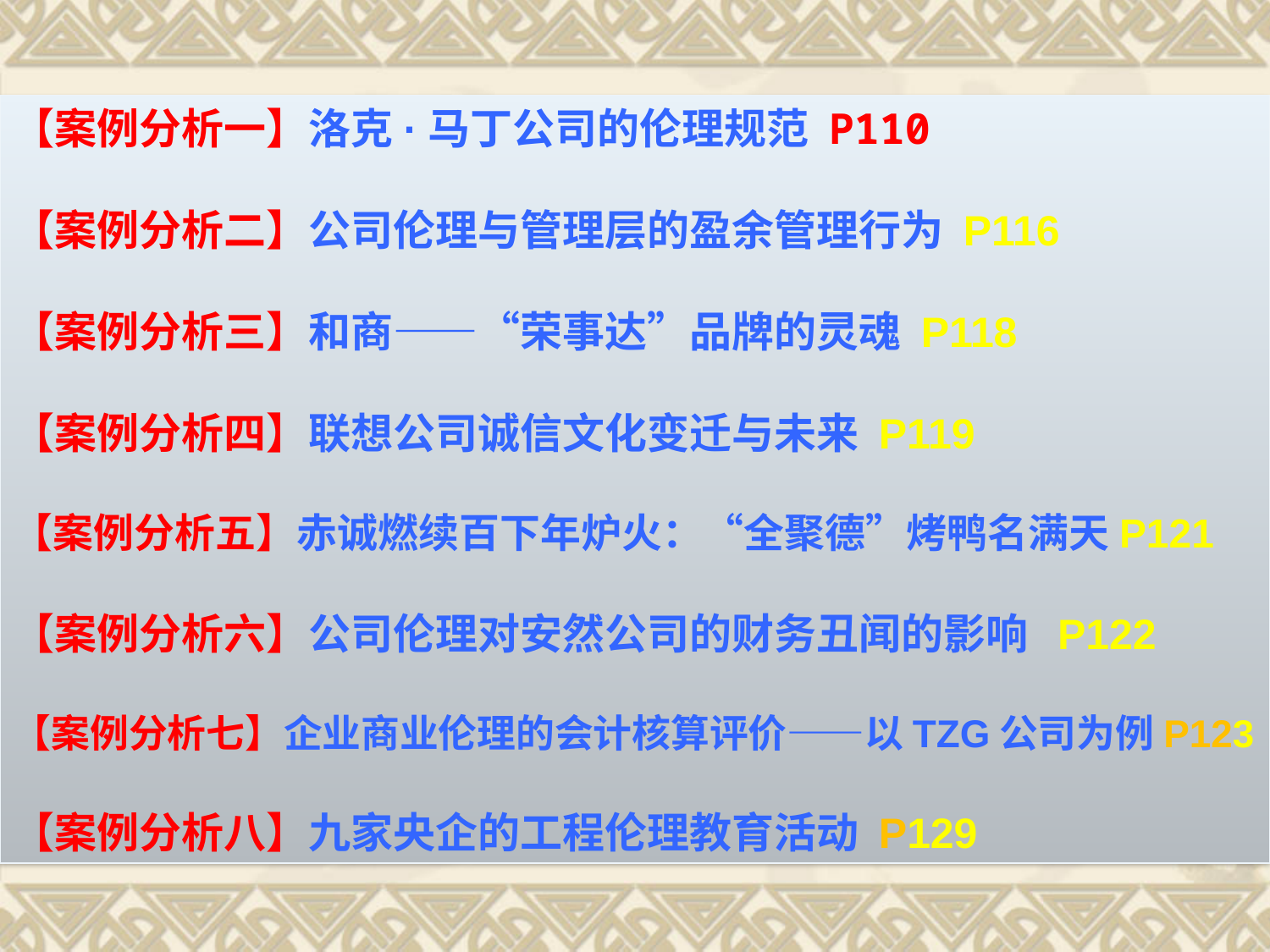

【案例分析一】洛克·马丁公司的伦理规范 P110

【案例分析二】公司伦理与管理层的盈余管理行为 P116

【案例分析三】和商——“荣事达”品牌的灵魂 P118

【案例分析四】联想公司诚信文化变迁与未来 P119

【案例分析五】赤诚燃续百下年炉火：“全聚德”烤鸭名满天P121

【案例分析六】公司伦理对安然公司的财务丑闻的影响  P122

【案例分析七】企业商业伦理的会计核算评价——以TZG公司为例P123

【案例分析八】九家央企的工程伦理教育活动 P129